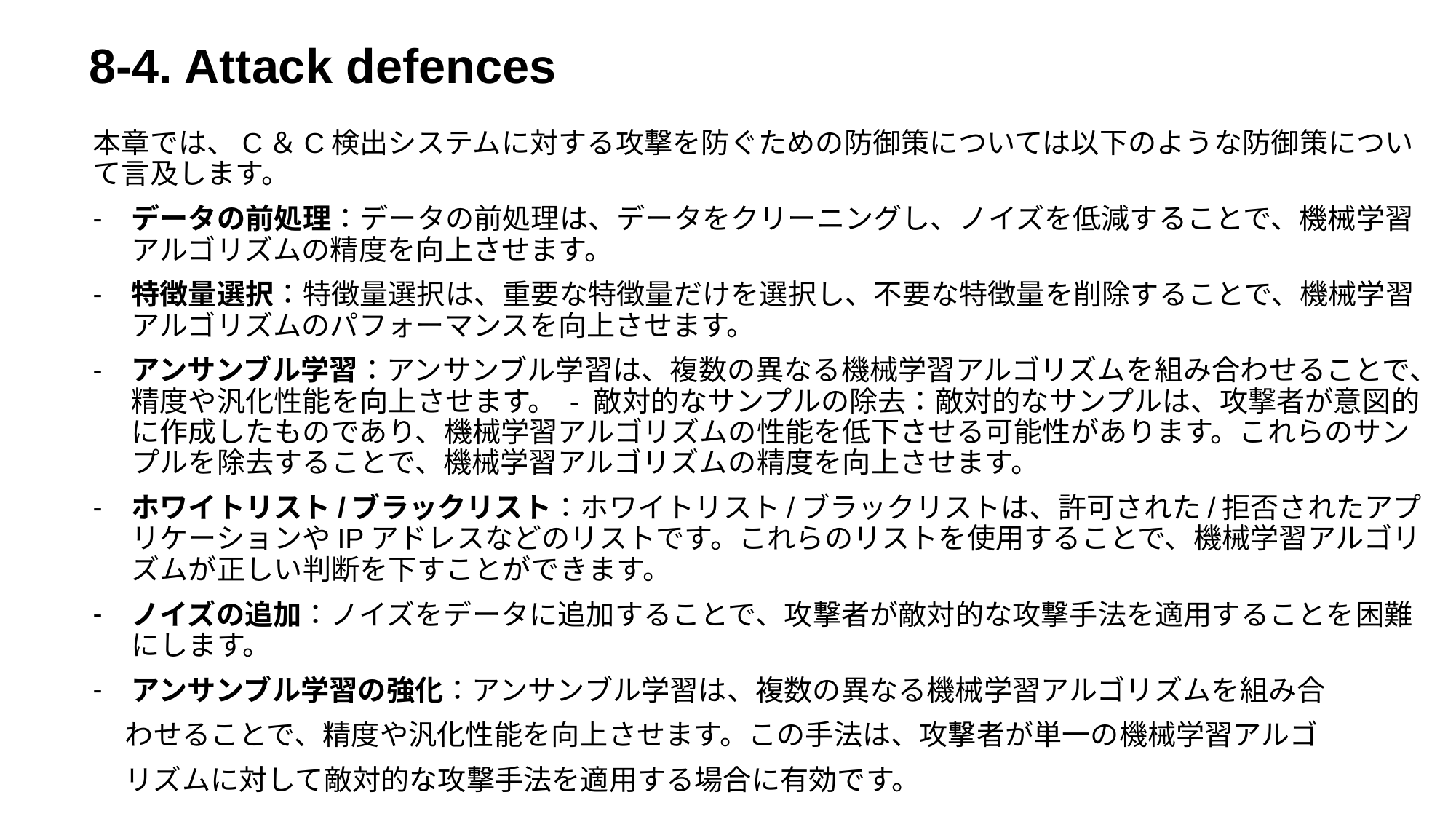

# 8-4. Attack defences
本章では、C＆C検出システムに対する攻撃を防ぐための防御策については以下のような防御策について言及します。
データの前処理：データの前処理は、データをクリーニングし、ノイズを低減することで、機械学習アルゴリズムの精度を向上させます。
特徴量選択：特徴量選択は、重要な特徴量だけを選択し、不要な特徴量を削除することで、機械学習アルゴリズムのパフォーマンスを向上させます。
アンサンブル学習：アンサンブル学習は、複数の異なる機械学習アルゴリズムを組み合わせることで、精度や汎化性能を向上させます。 - 敵対的なサンプルの除去：敵対的なサンプルは、攻撃者が意図的に作成したものであり、機械学習アルゴリズムの性能を低下させる可能性があります。これらのサンプルを除去することで、機械学習アルゴリズムの精度を向上させます。
ホワイトリスト/ブラックリスト：ホワイトリスト/ブラックリストは、許可された/拒否されたアプリケーションやIPアドレスなどのリストです。これらのリストを使用することで、機械学習アルゴリズムが正しい判断を下すことができます。
ノイズの追加：ノイズをデータに追加することで、攻撃者が敵対的な攻撃手法を適用することを困難にします。
アンサンブル学習の強化：アンサンブル学習は、複数の異なる機械学習アルゴリズムを組み合
    わせることで、精度や汎化性能を向上させます。この手法は、攻撃者が単一の機械学習アルゴ
    リズムに対して敵対的な攻撃手法を適用する場合に有効です。